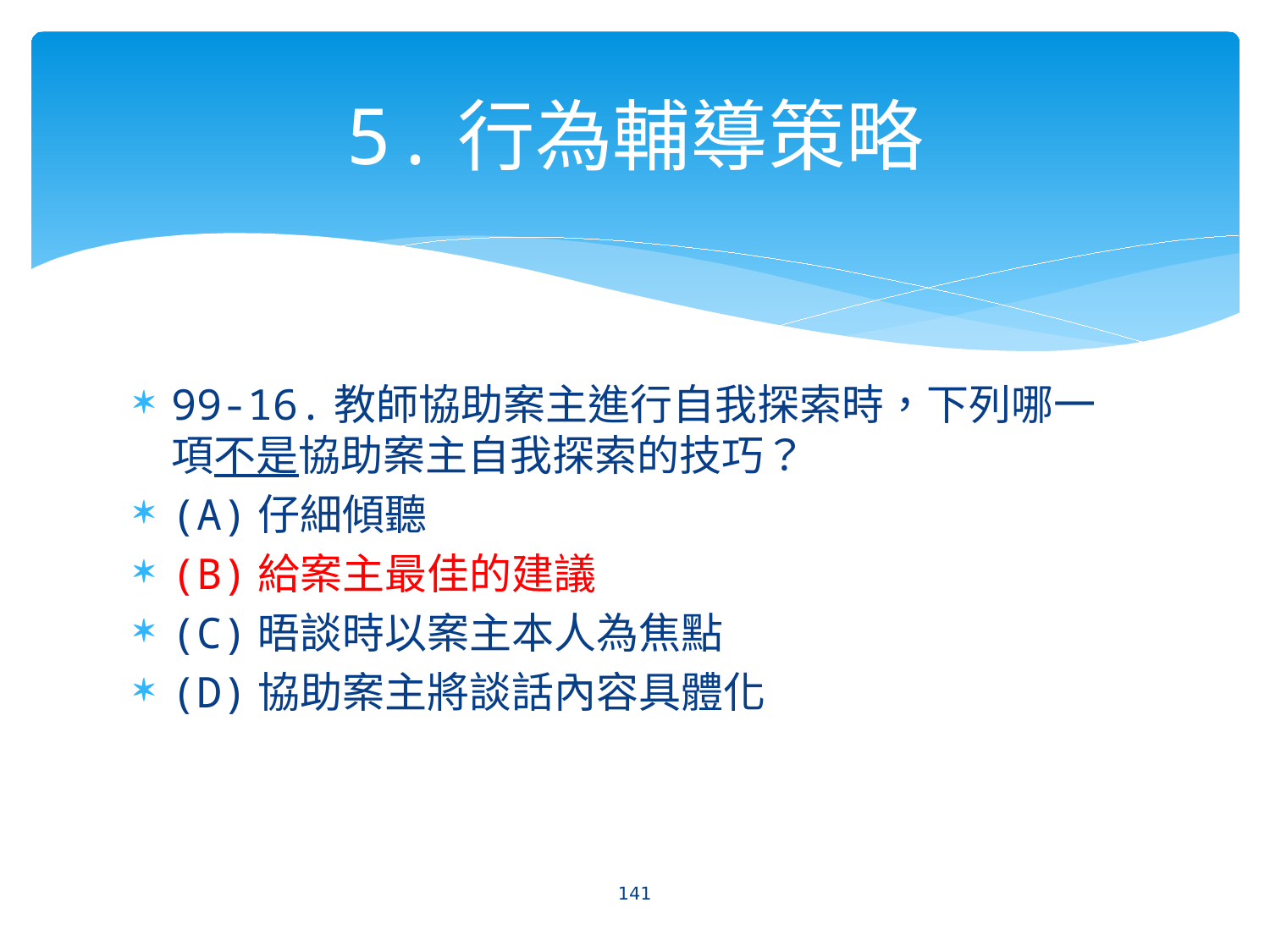

# 5.行為輔導策略
99-16.教師協助案主進行自我探索時，下列哪一項不是協助案主自我探索的技巧？
(A)仔細傾聽
(B)給案主最佳的建議
(C)晤談時以案主本人為焦點
(D)協助案主將談話內容具體化

141